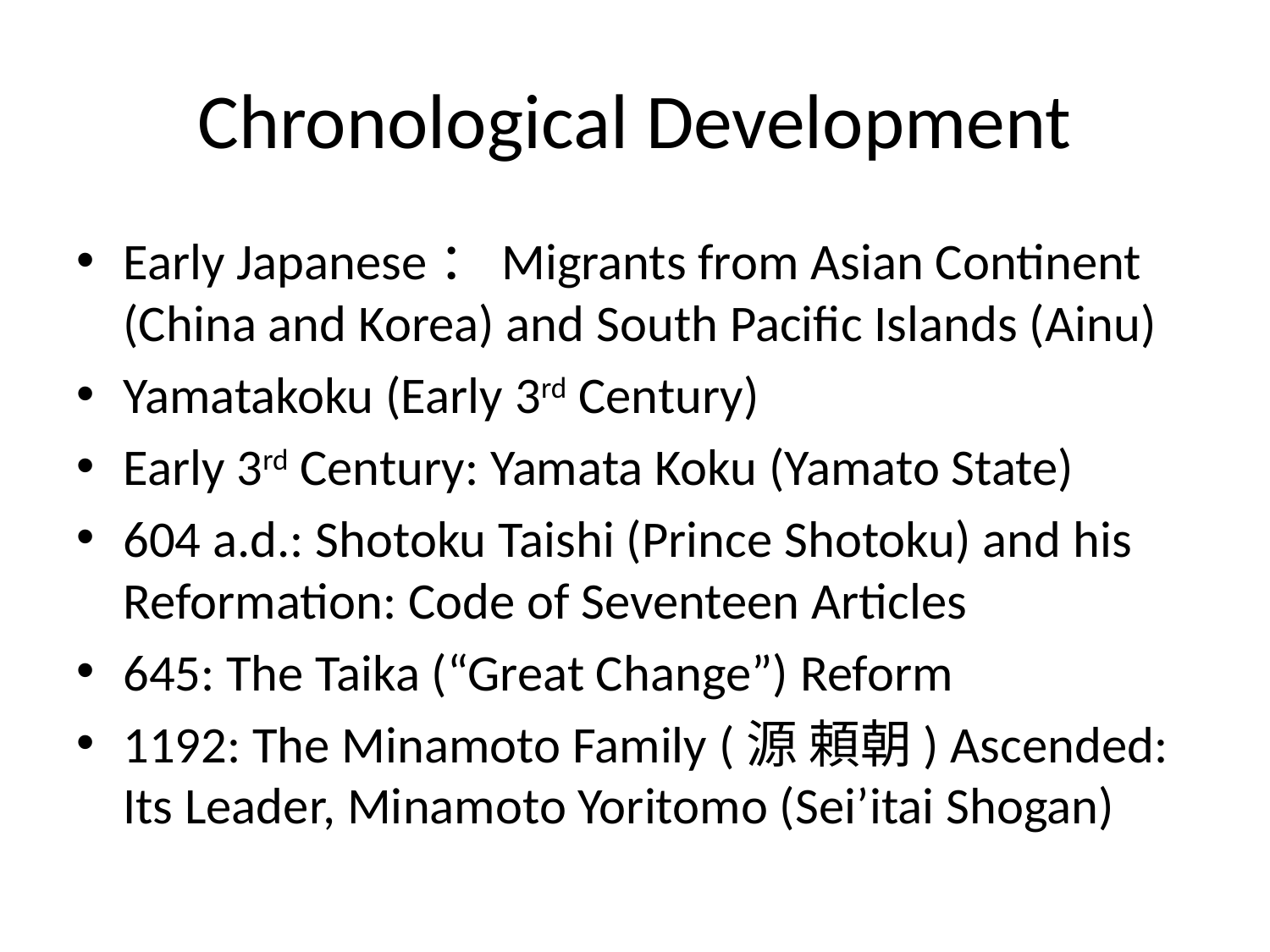

# Chronological Development
Early Japanese：Migrants from Asian Continent (China and Korea) and South Pacific Islands (Ainu)
Yamatakoku (Early 3rd Century)
Early 3rd Century: Yamata Koku (Yamato State)
604 a.d.: Shotoku Taishi (Prince Shotoku) and his Reformation: Code of Seventeen Articles
645: The Taika (“Great Change”) Reform
1192: The Minamoto Family (源 頼朝) Ascended: Its Leader, Minamoto Yoritomo (Sei’itai Shogan)